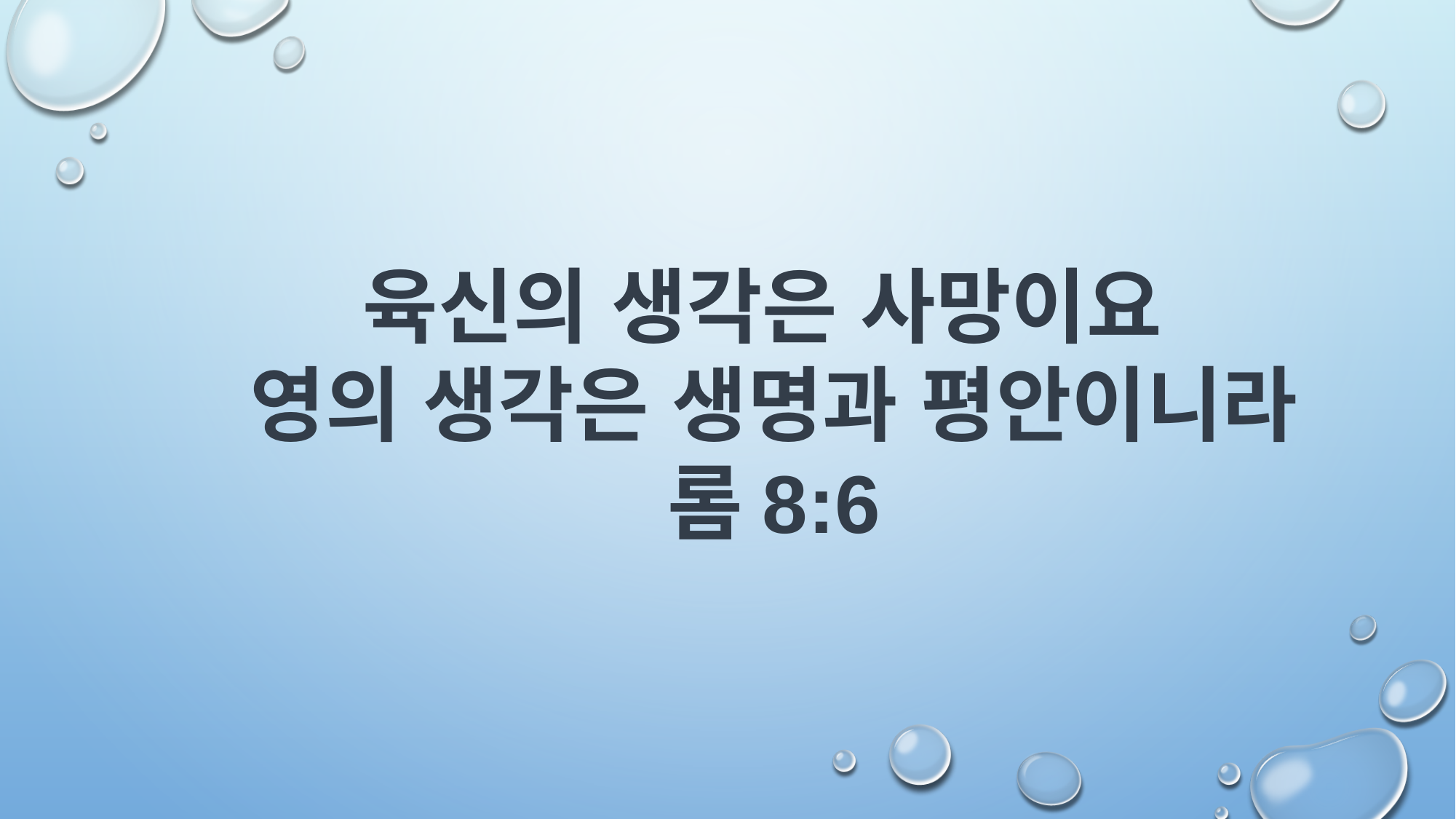

육신의 생각은 사망이요
영의 생각은 생명과 평안이니라
롬8:6